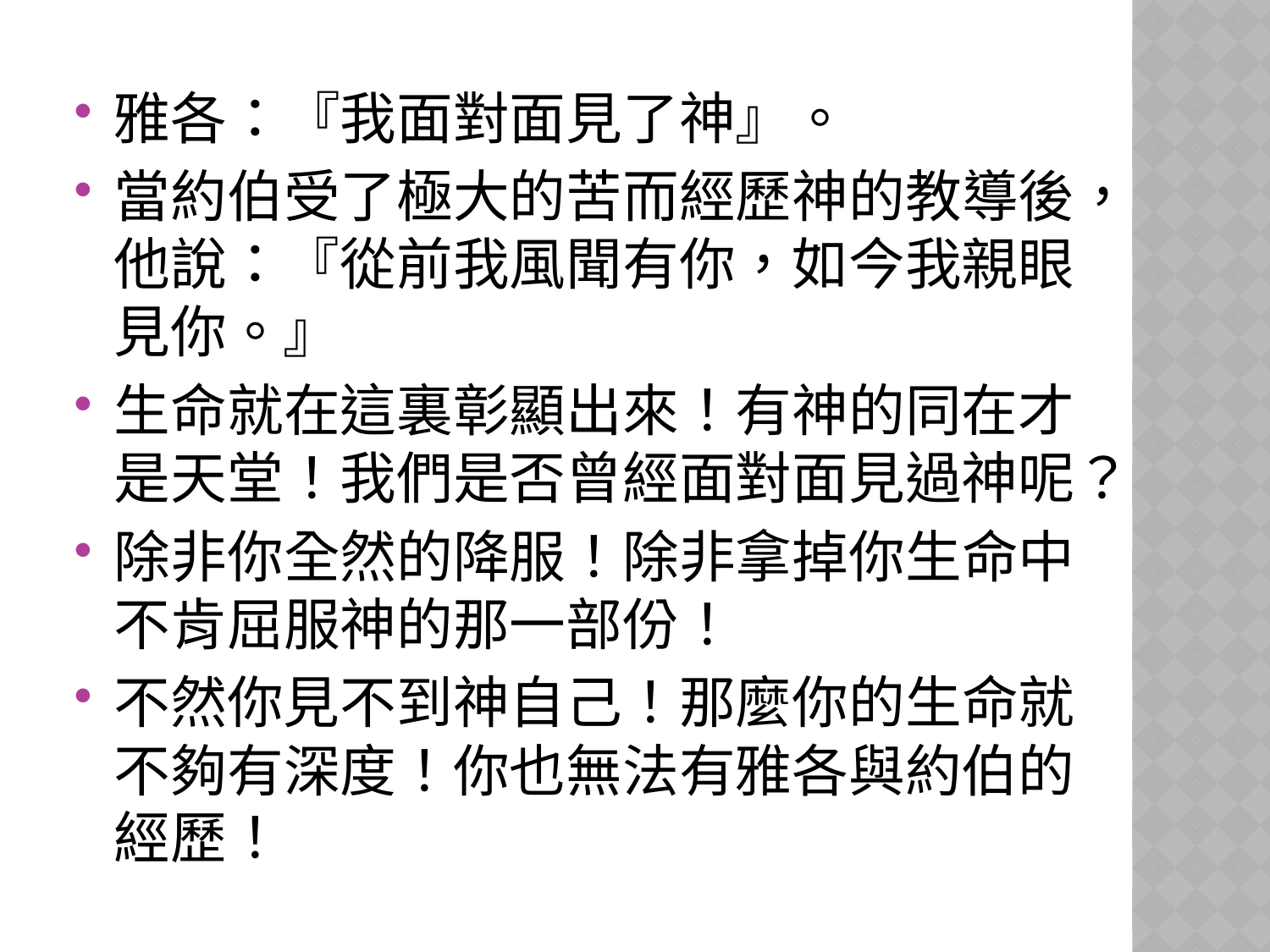

雅各：『我面對面見了神』。
當約伯受了極大的苦而經歷神的教導後，他說：『從前我風聞有你，如今我親眼見你。』
生命就在這裏彰顯出來！有神的同在才是天堂！我們是否曾經面對面見過神呢？
除非你全然的降服！除非拿掉你生命中不肯屈服神的那一部份！
不然你見不到神自己！那麼你的生命就不夠有深度！你也無法有雅各與約伯的經歷！